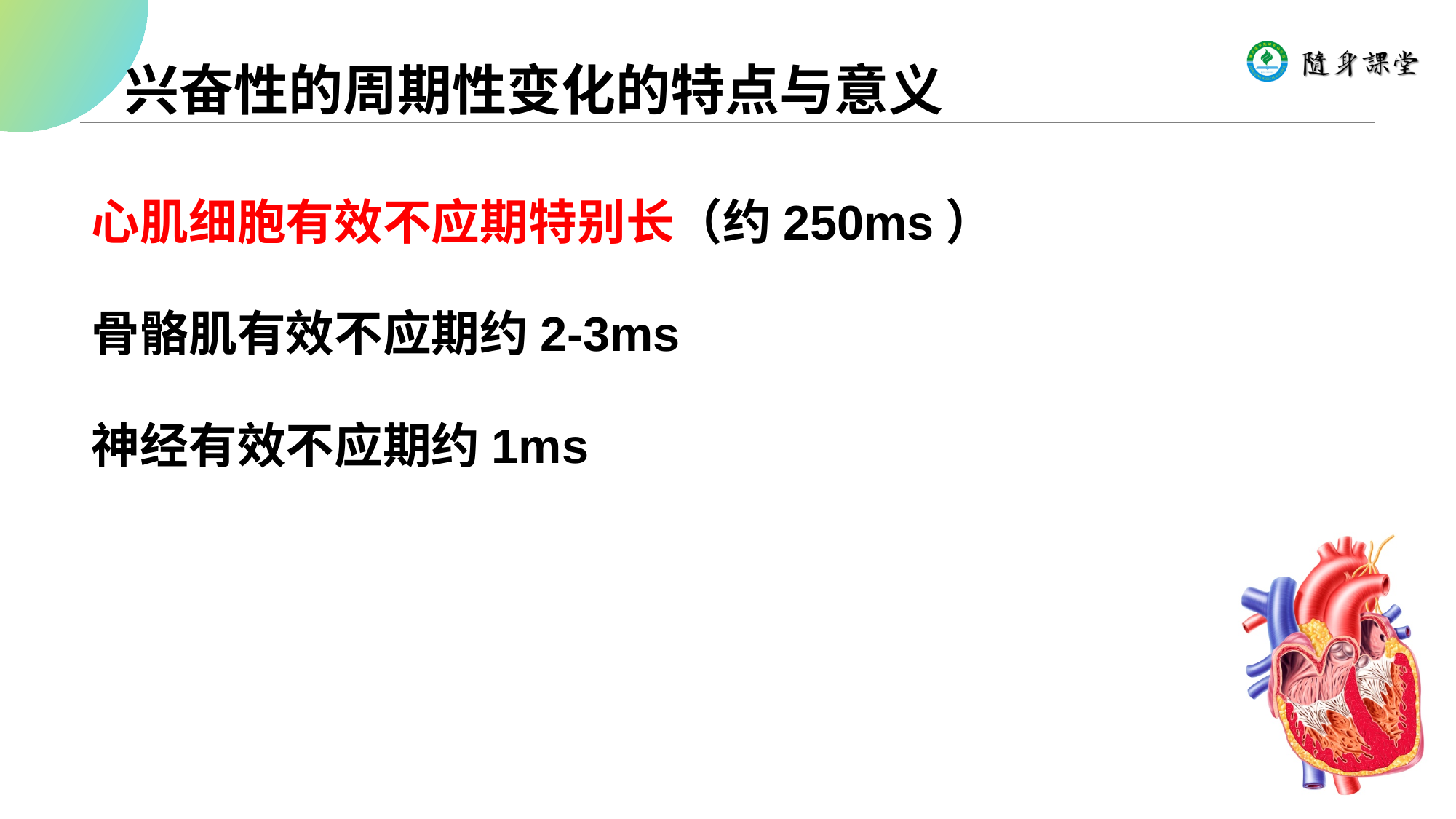

# 兴奋性的周期性变化的特点与意义
心肌细胞有效不应期特别长（约250ms）
骨骼肌有效不应期约2-3ms
神经有效不应期约1ms